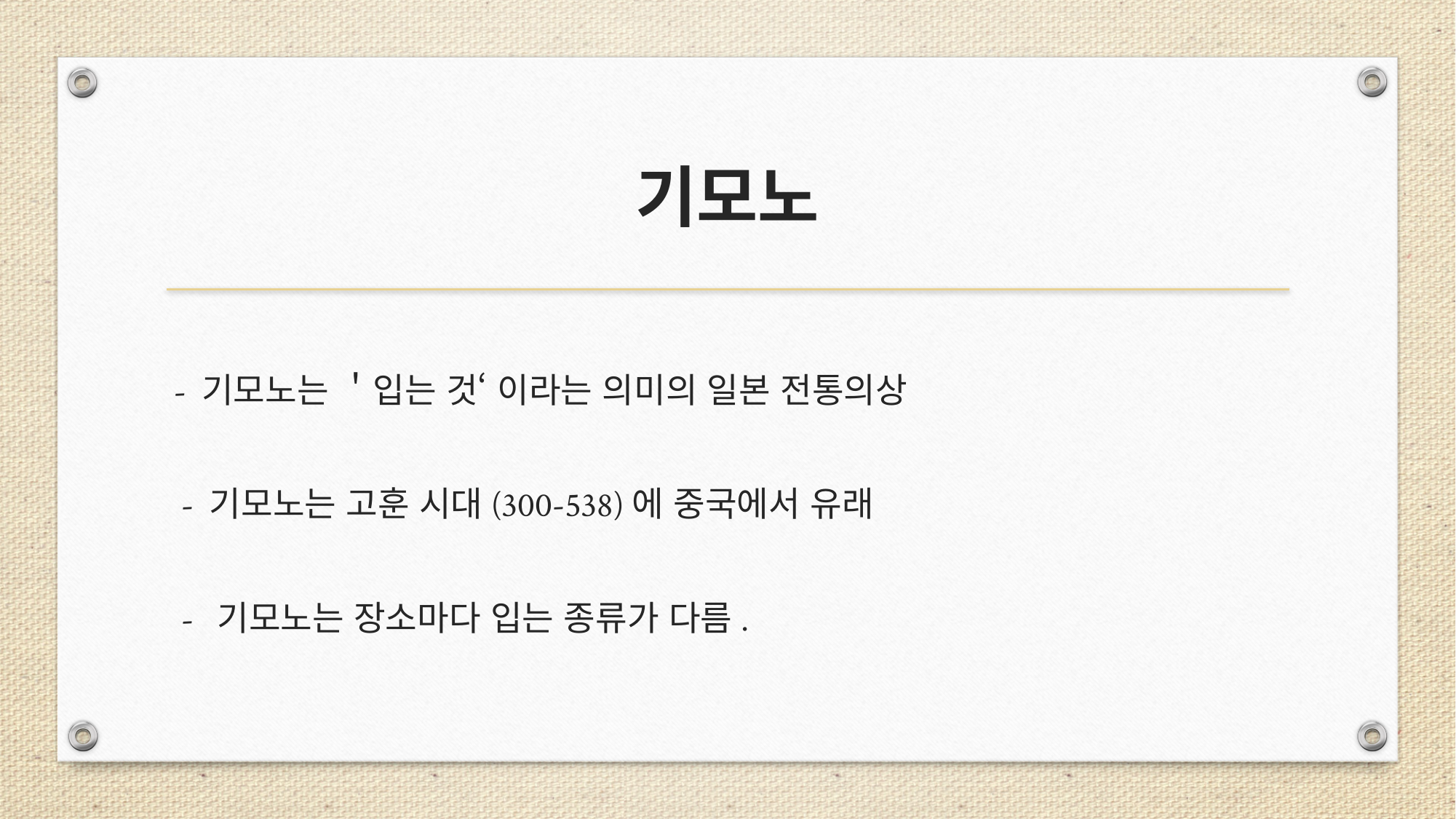

# 기모노

 - 기모노는 ＇입는 것‘ 이라는 의미의 일본 전통의상

  - 기모노는 고훈 시대(300-538)에 중국에서 유래

  -  기모노는 장소마다 입는 종류가 다름.